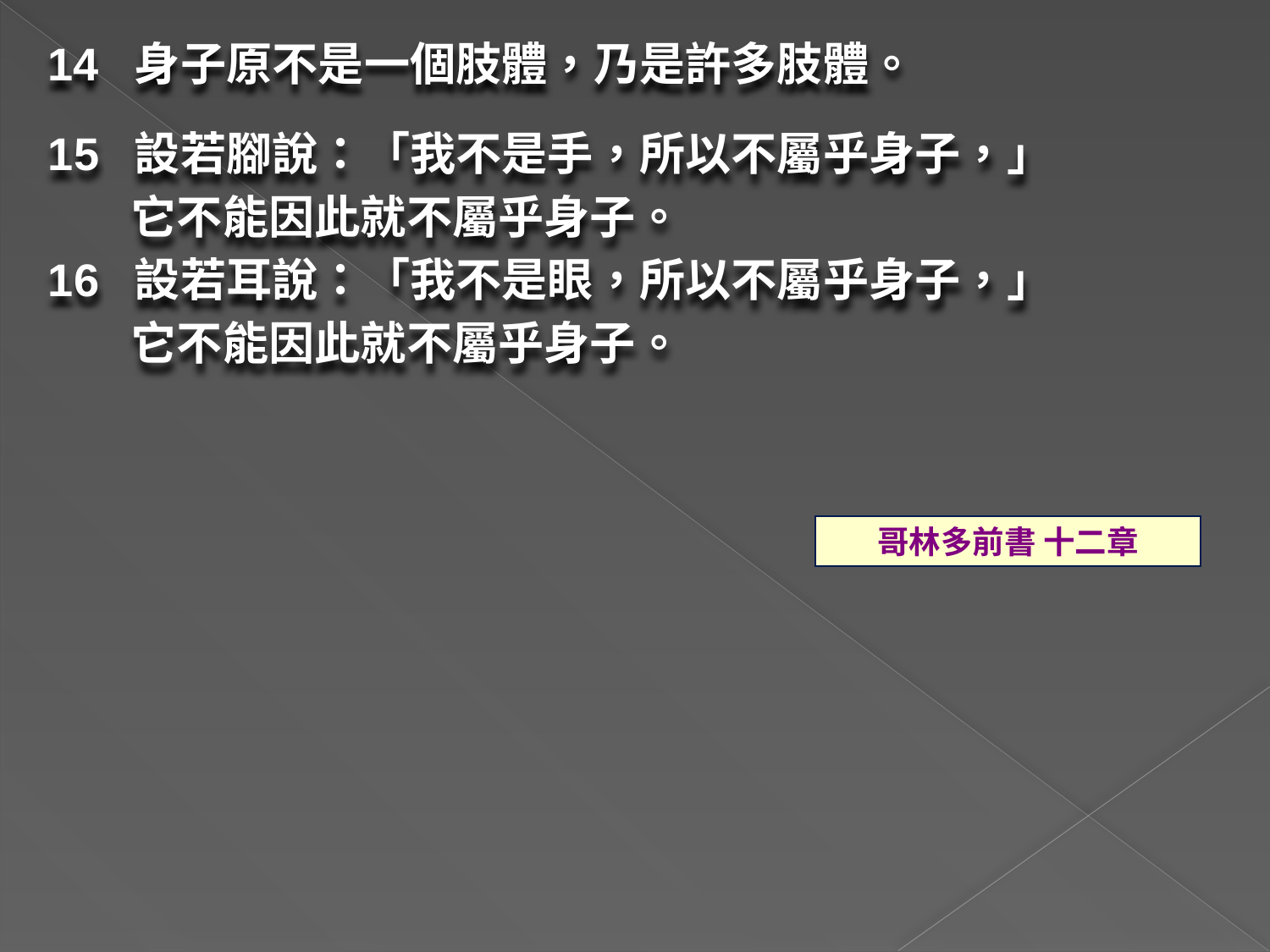

14	身子原不是一個肢體，乃是許多肢體。
設若腳說：「我不是手，所以不屬乎身子，」
       它不能因此就不屬乎身子。
設若耳說：「我不是眼，所以不屬乎身子，」
       它不能因此就不屬乎身子。
哥林多前書 十二章